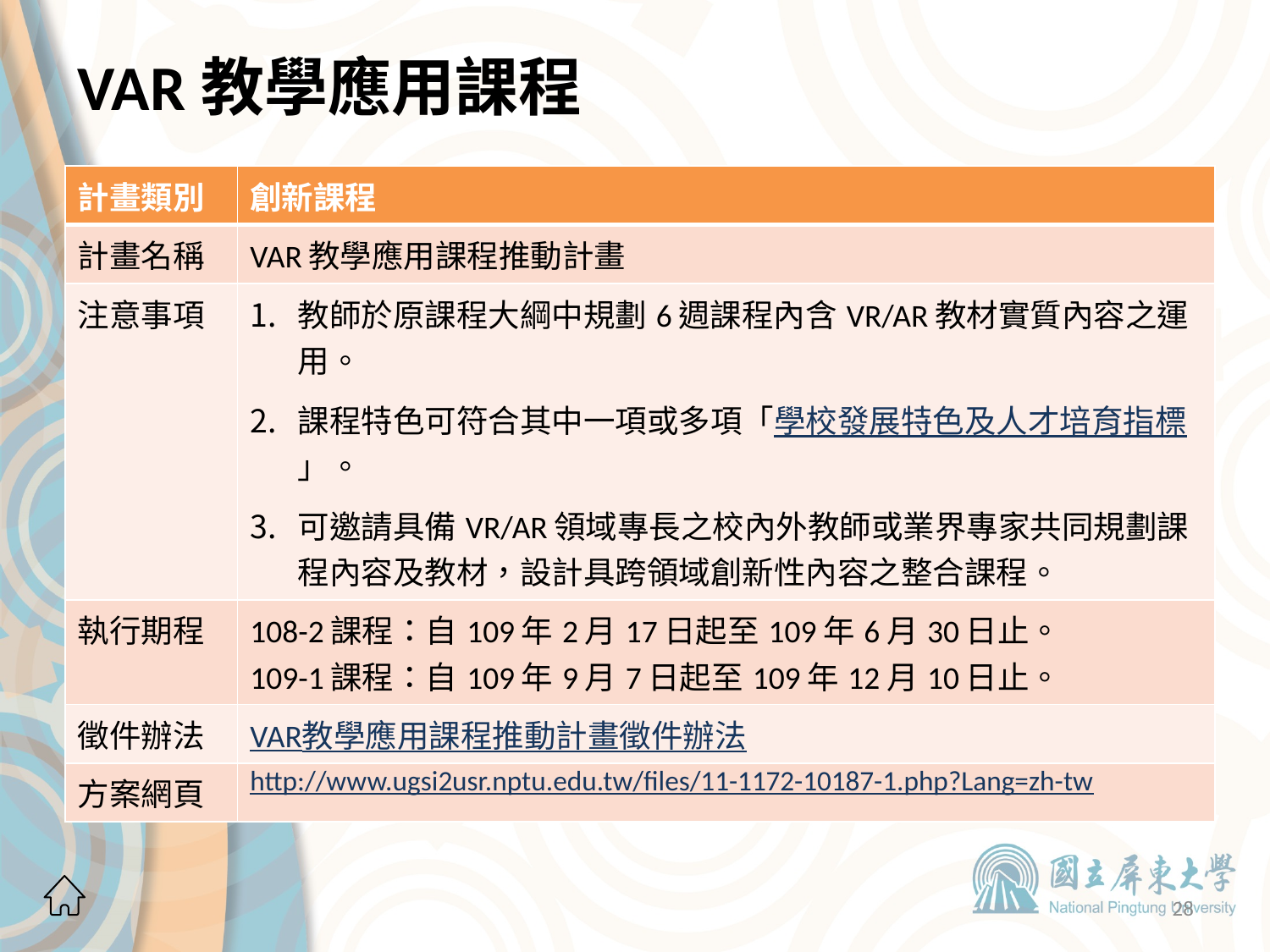

# VAR教學應用課程
| 計畫類別 | 創新課程 |
| --- | --- |
| 計畫名稱 | VAR教學應用課程推動計畫 |
| 注意事項 | 教師於原課程大綱中規劃6週課程內含VR/AR教材實質內容之運用。 課程特色可符合其中一項或多項「學校發展特色及人才培育指標」。 可邀請具備VR/AR領域專長之校內外教師或業界專家共同規劃課程內容及教材，設計具跨領域創新性內容之整合課程。 |
| 執行期程 | 108-2課程：自109年2月17日起至109年6月30日止。 109-1課程：自109年9月7日起至109年12月10日止。 |
| 徵件辦法 | VAR教學應用課程推動計畫徵件辦法 |
| 方案網頁 | http://www.ugsi2usr.nptu.edu.tw/files/11-1172-10187-1.php?Lang=zh-tw |

28